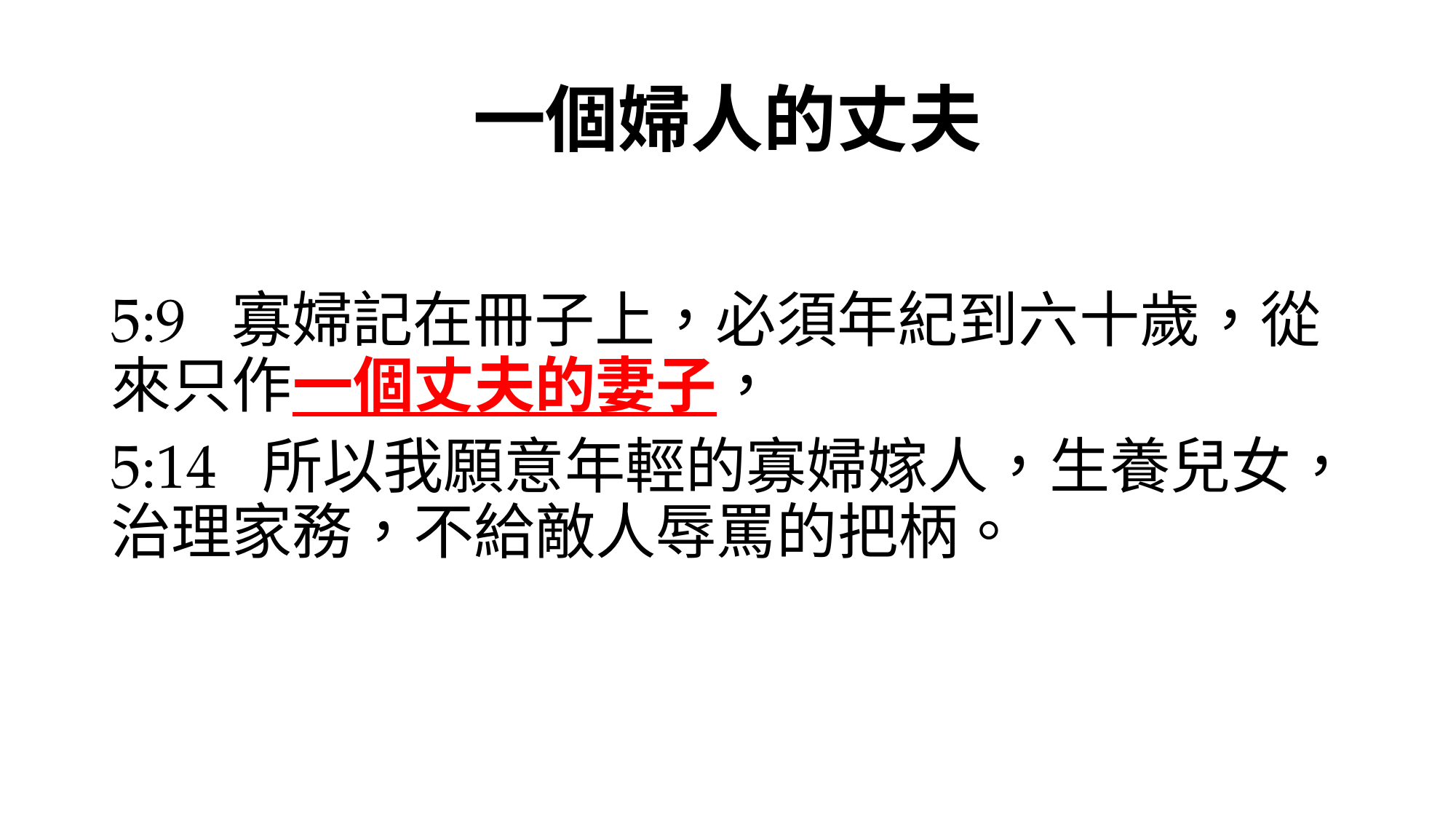

# 一個婦人的丈夫

5:9  寡婦記在冊子上，必須年紀到六十歲，從來只作一個丈夫的妻子，
5:14  所以我願意年輕的寡婦嫁人，生養兒女，治理家務，不給敵人辱罵的把柄。